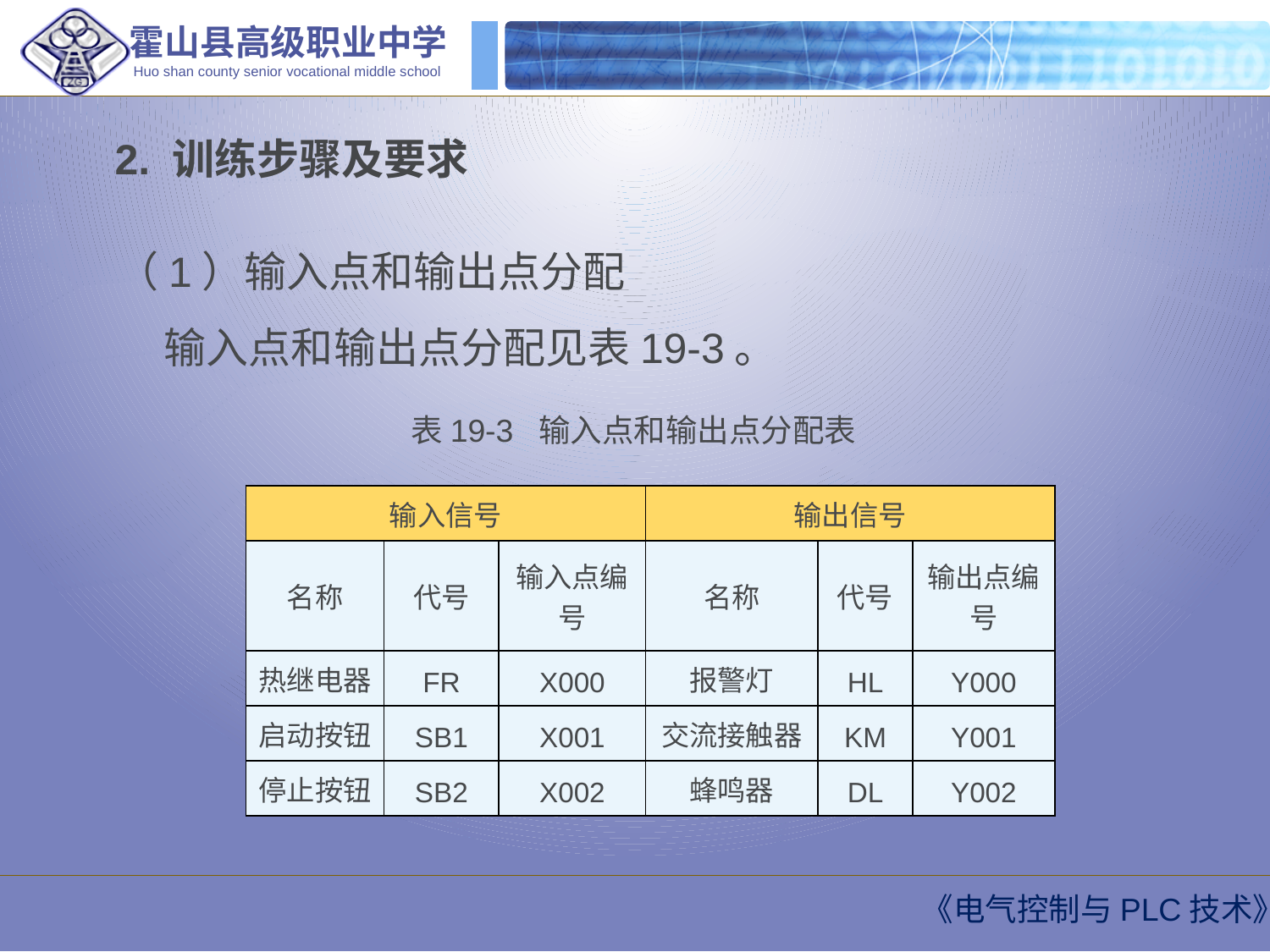

2. 训练步骤及要求
（1）输入点和输出点分配
    输入点和输出点分配见表19-3。

表19-3  输入点和输出点分配表
| 输入信号 |  |  | 输出信号 |  |  |
| --- | --- | --- | --- | --- | --- |
| 名称 | 代号 | 输入点编号 | 名称 | 代号 | 输出点编号 |
| 热继电器 | FR | X000 | 报警灯 | HL | Y000 |
| 启动按钮 | SB1 | X001 | 交流接触器 | KM | Y001 |
| 停止按钮 | SB2 | X002 | 蜂鸣器 | DL | Y002 |